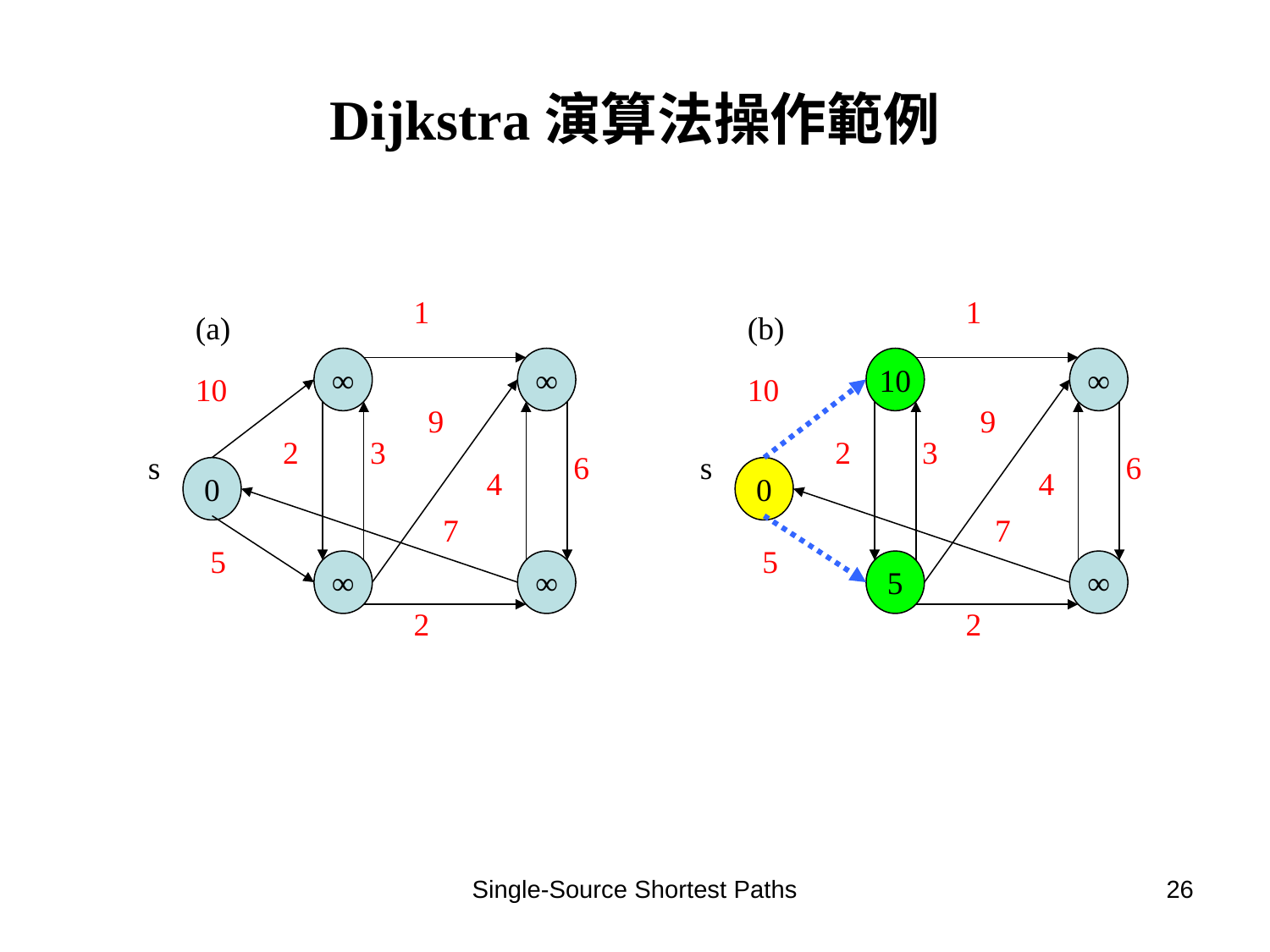

# Dijkstra演算法操作範例
1
1
(a)
(b)
∞
∞
10
∞
10
10
9
9
2
3
2
3
s
6
s
6
0
4
0
4
7
7
5
5
∞
∞
5
∞
2
2
Single-Source Shortest Paths
26